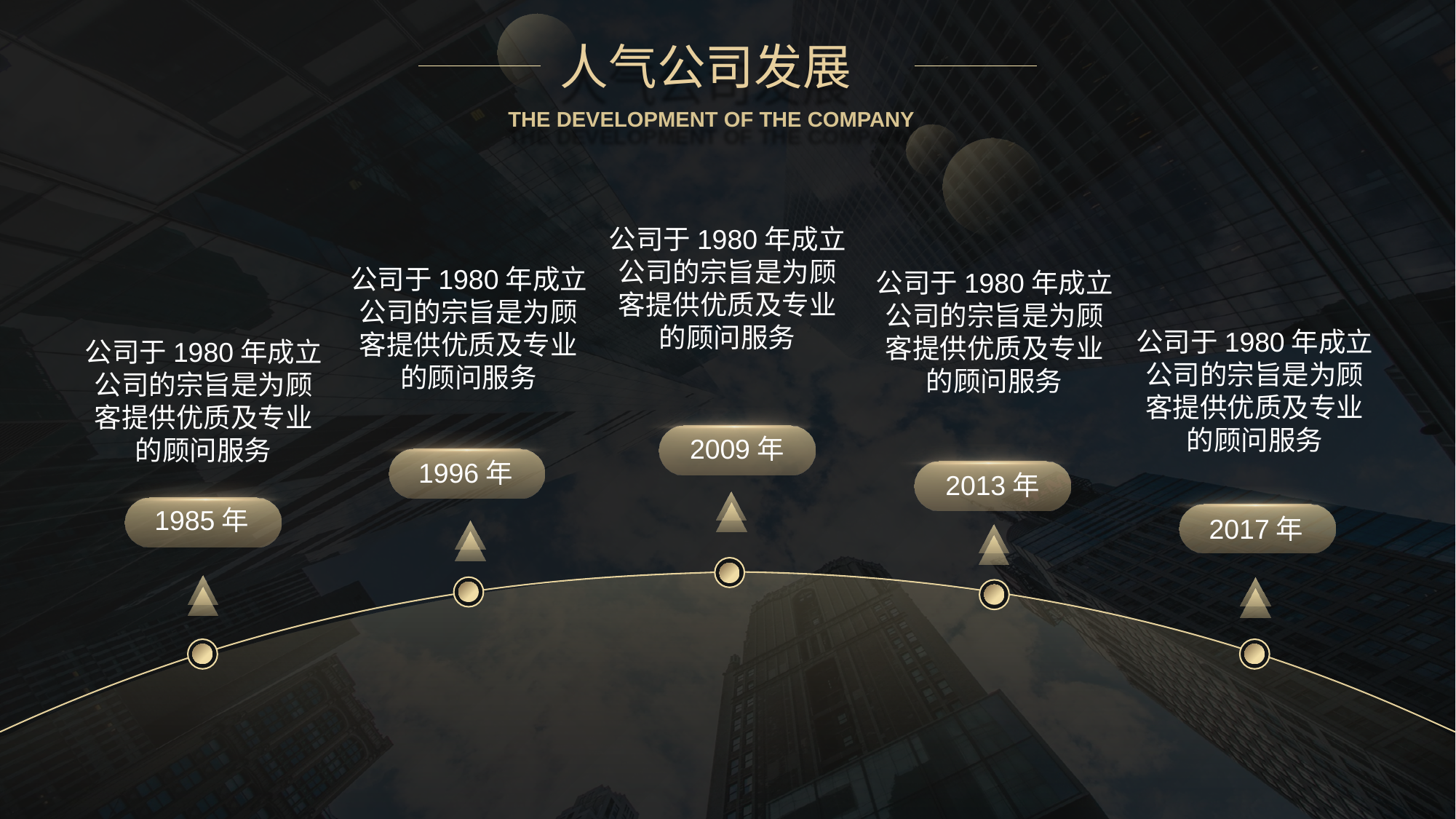

人气公司发展
THE DEVELOPMENT OF THE COMPANY

公司于1980年成立公司的宗旨是为顾客提供优质及专业的顾问服务
公司于1980年成立公司的宗旨是为顾客提供优质及专业的顾问服务
公司于1980年成立公司的宗旨是为顾客提供优质及专业的顾问服务
公司于1980年成立公司的宗旨是为顾客提供优质及专业的顾问服务
公司于1980年成立公司的宗旨是为顾客提供优质及专业的顾问服务

2009年

1996年

2013年

1985年

2017年